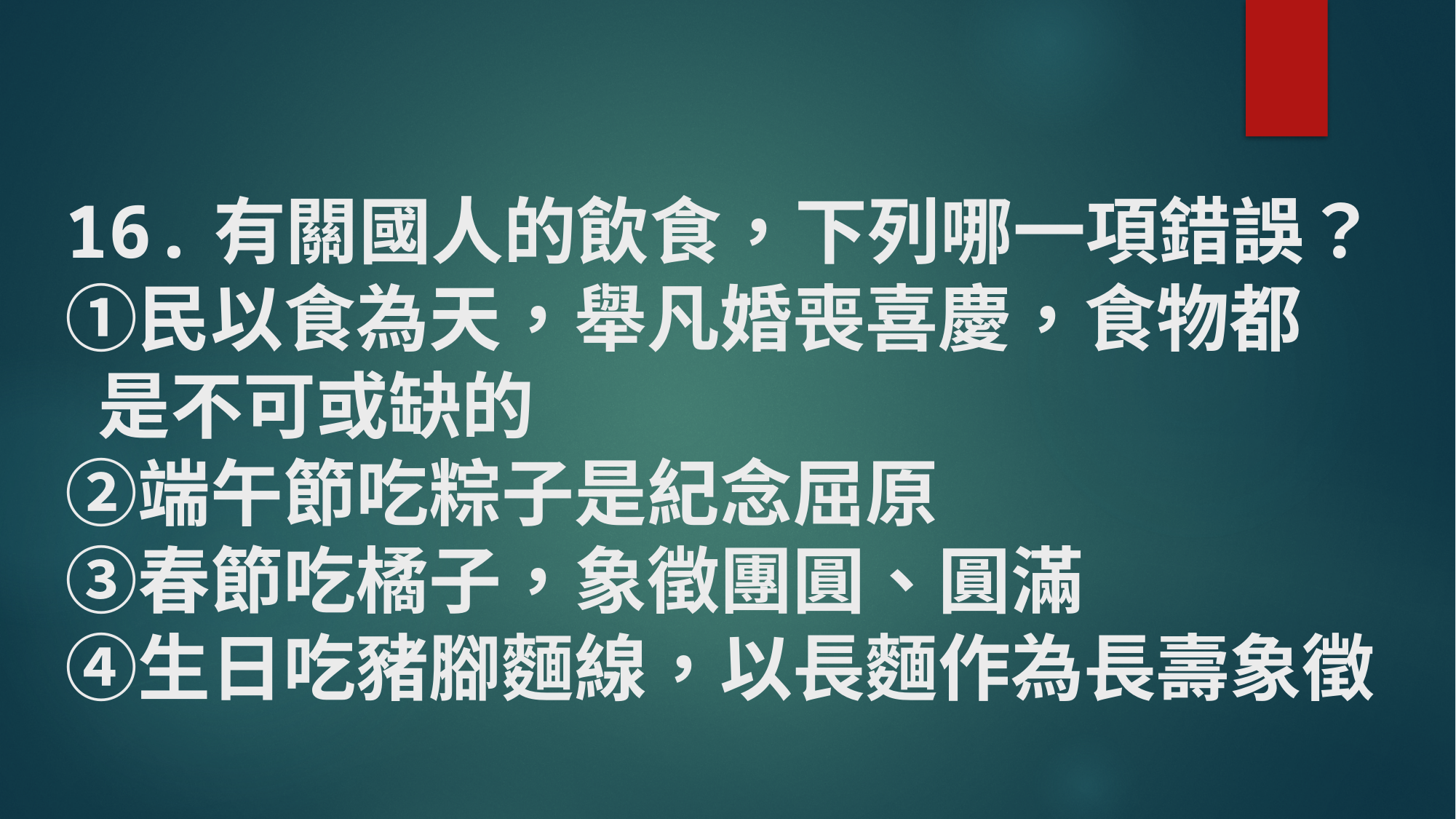

# 16.有關國人的飲食，下列哪一項錯誤？ ①民以食為天，舉凡婚喪喜慶，食物都 是不可或缺的 ②端午節吃粽子是紀念屈原 ③春節吃橘子，象徵團圓、圓滿 ④生日吃豬腳麵線，以長麵作為長壽象徵